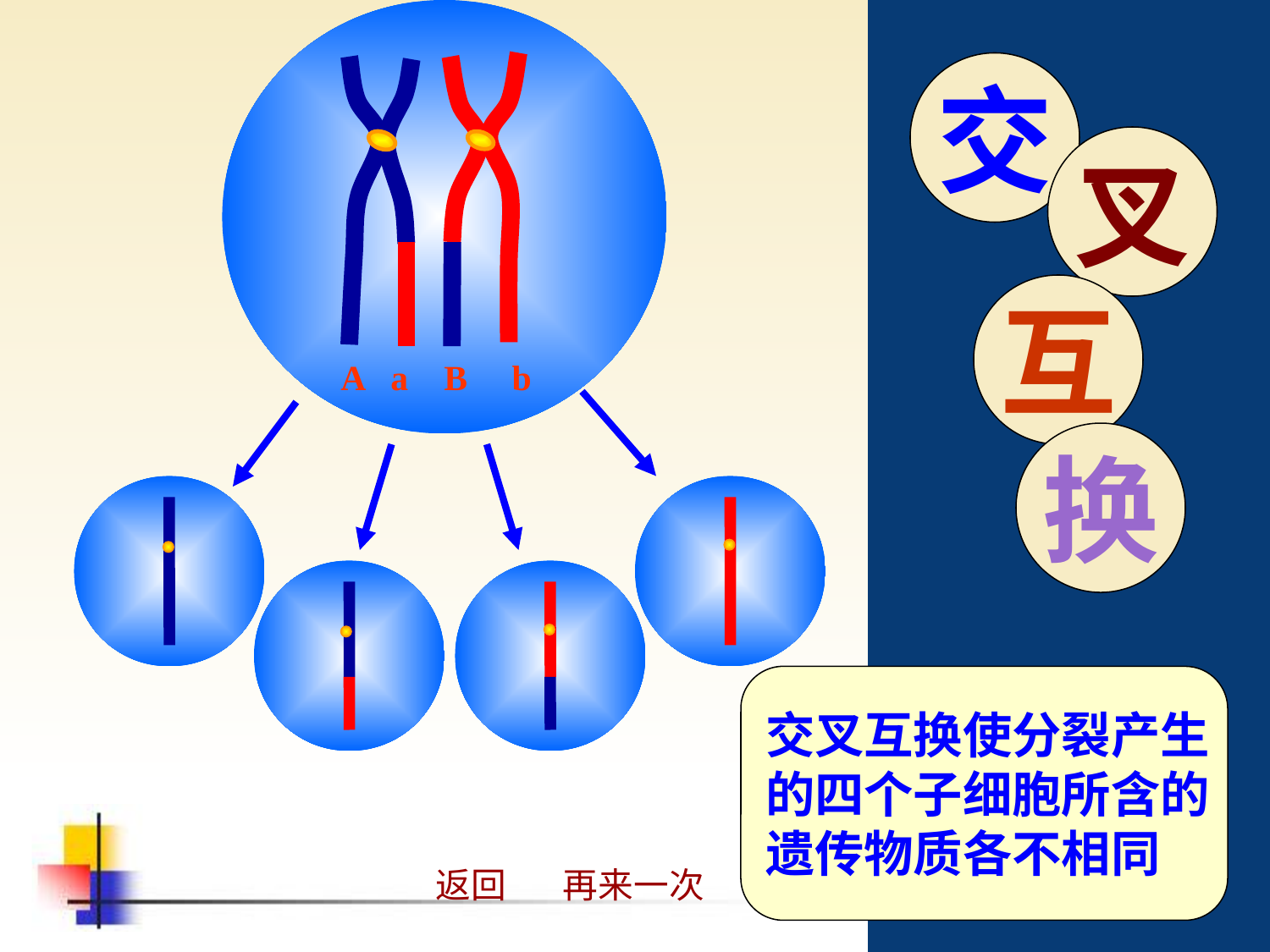

交
叉
互
A   a    B     b

换

交叉互换使分裂产生
的四个子细胞所含的
遗传物质各不相同

返回
再来一次